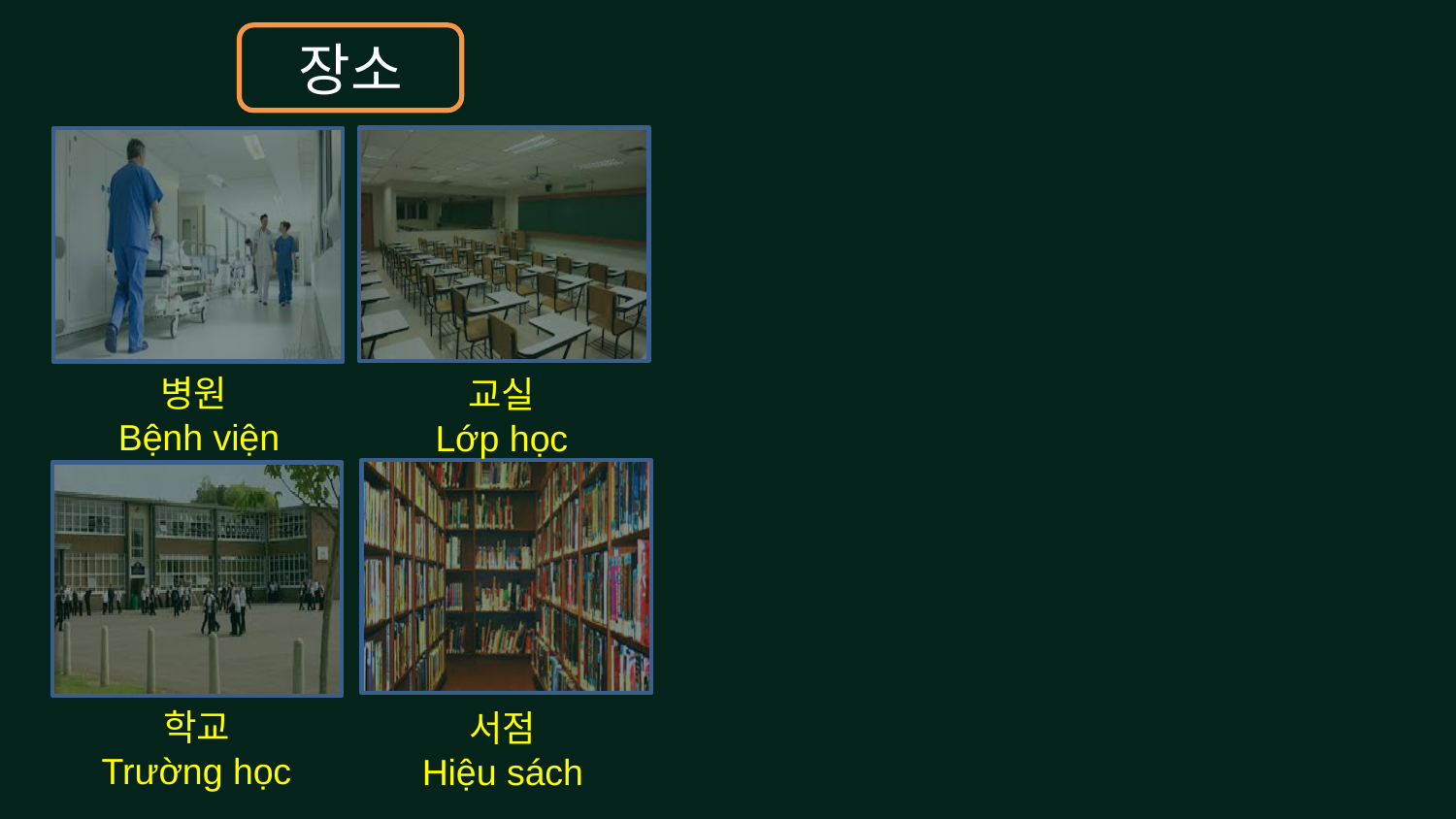

장소

병원
Bệnh viện
교실
Lớp học

학교
Trường học
서점
Hiệu sách